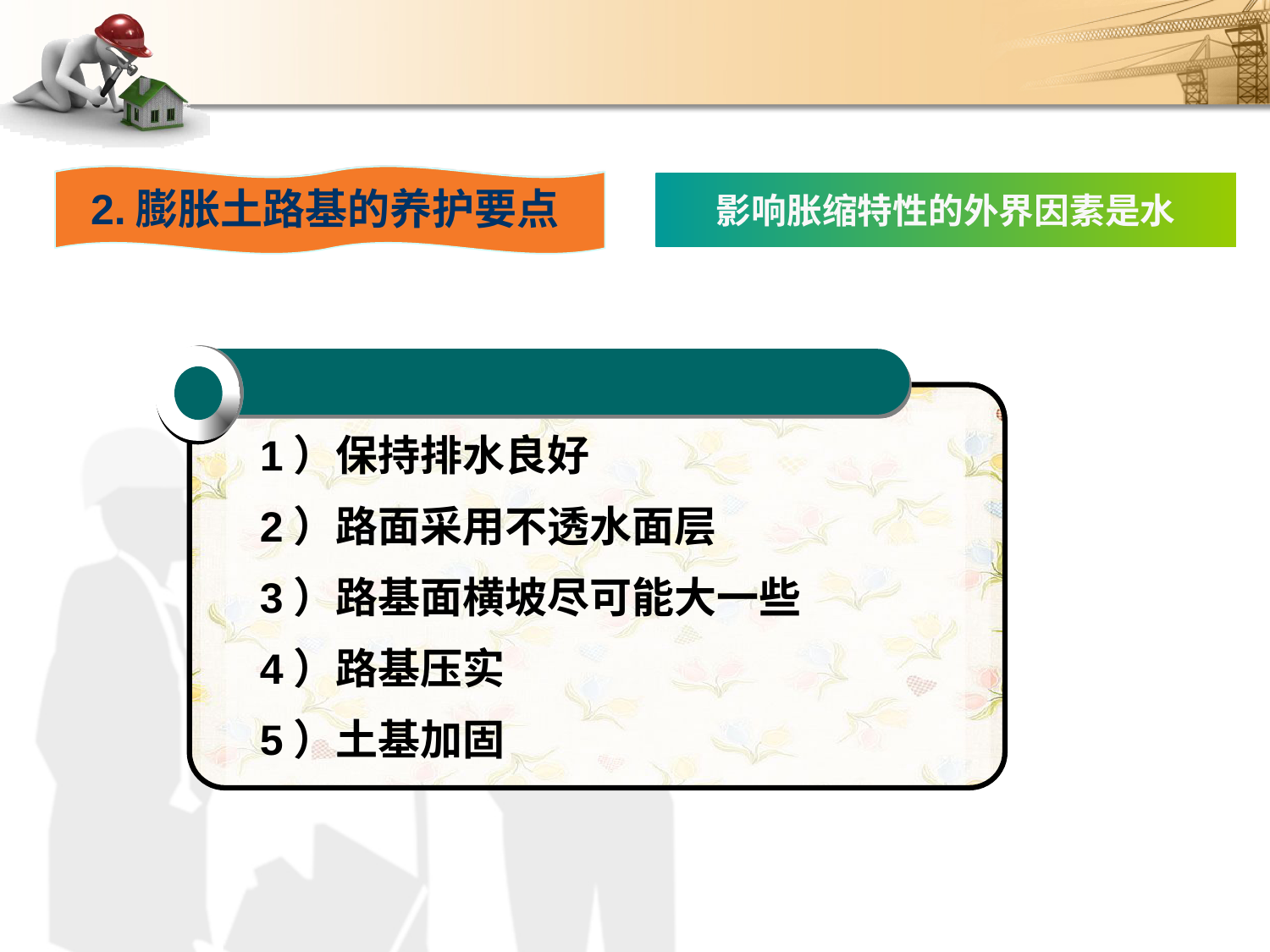

2.膨胀土路基的养护要点
影响胀缩特性的外界因素是水

    1）保持排水良好
    2）路面采用不透水面层
    3）路基面横坡尽可能大一些
    4）路基压实
    5）土基加固